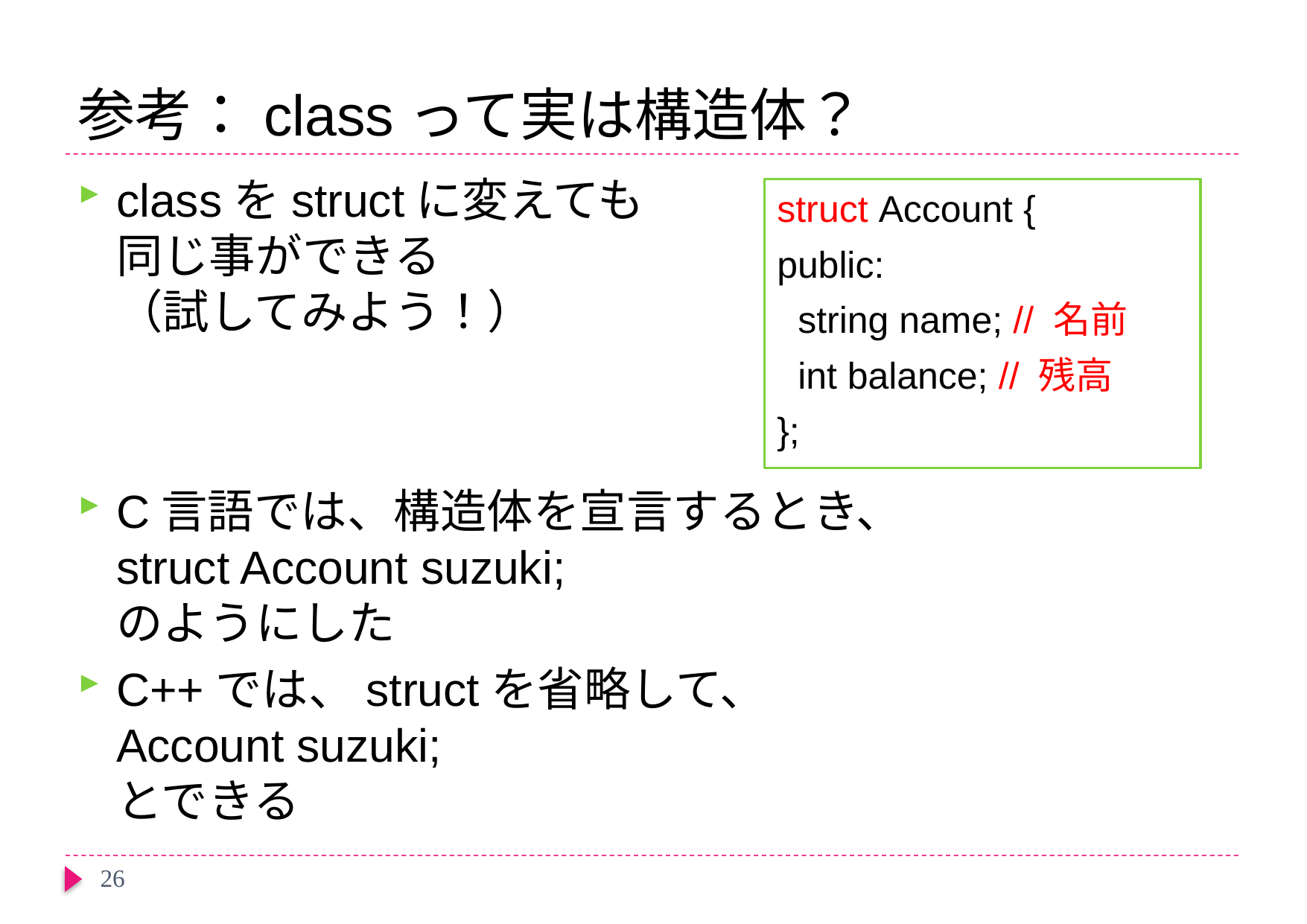

# 参考：classって実は構造体？
classをstructに変えても
同じ事ができる
（試してみよう！）

C言語では、構造体を宣言するとき、
struct Account suzuki;
のようにした
C++では、structを省略して、
Account suzuki;
とできる
struct Account {
public:
  string name; // 名前
  int balance; // 残高
};
26